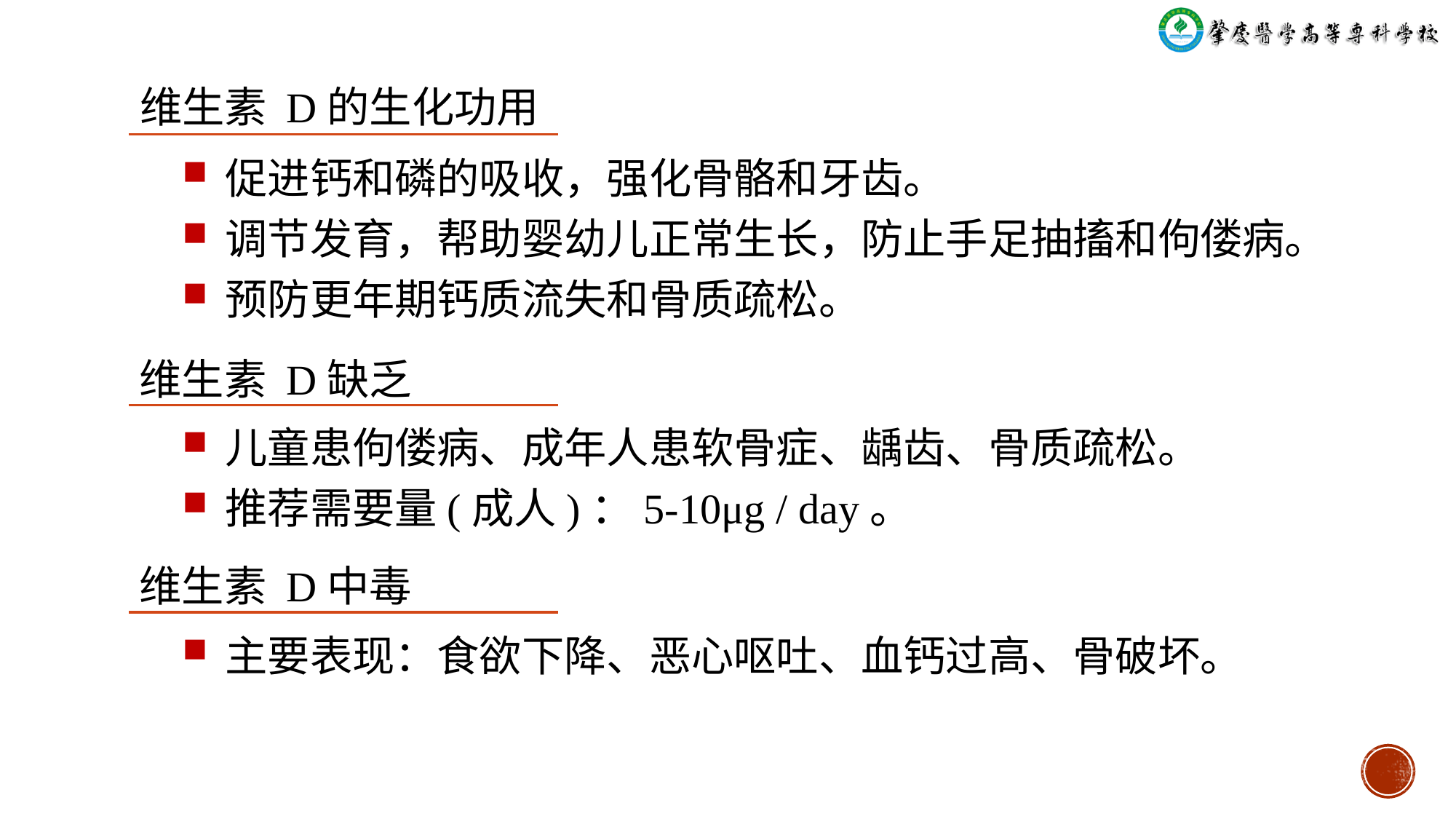

维生素 D的生化功用
促进钙和磷的吸收，强化骨骼和牙齿。
调节发育，帮助婴幼儿正常生长，防止手足抽搐和佝偻病。
预防更年期钙质流失和骨质疏松。
维生素 D缺乏
儿童患佝偻病、成年人患软骨症、龋齿、骨质疏松。
推荐需要量(成人)：5-10μg / day。
维生素 D中毒
主要表现：食欲下降、恶心呕吐、血钙过高、骨破坏。